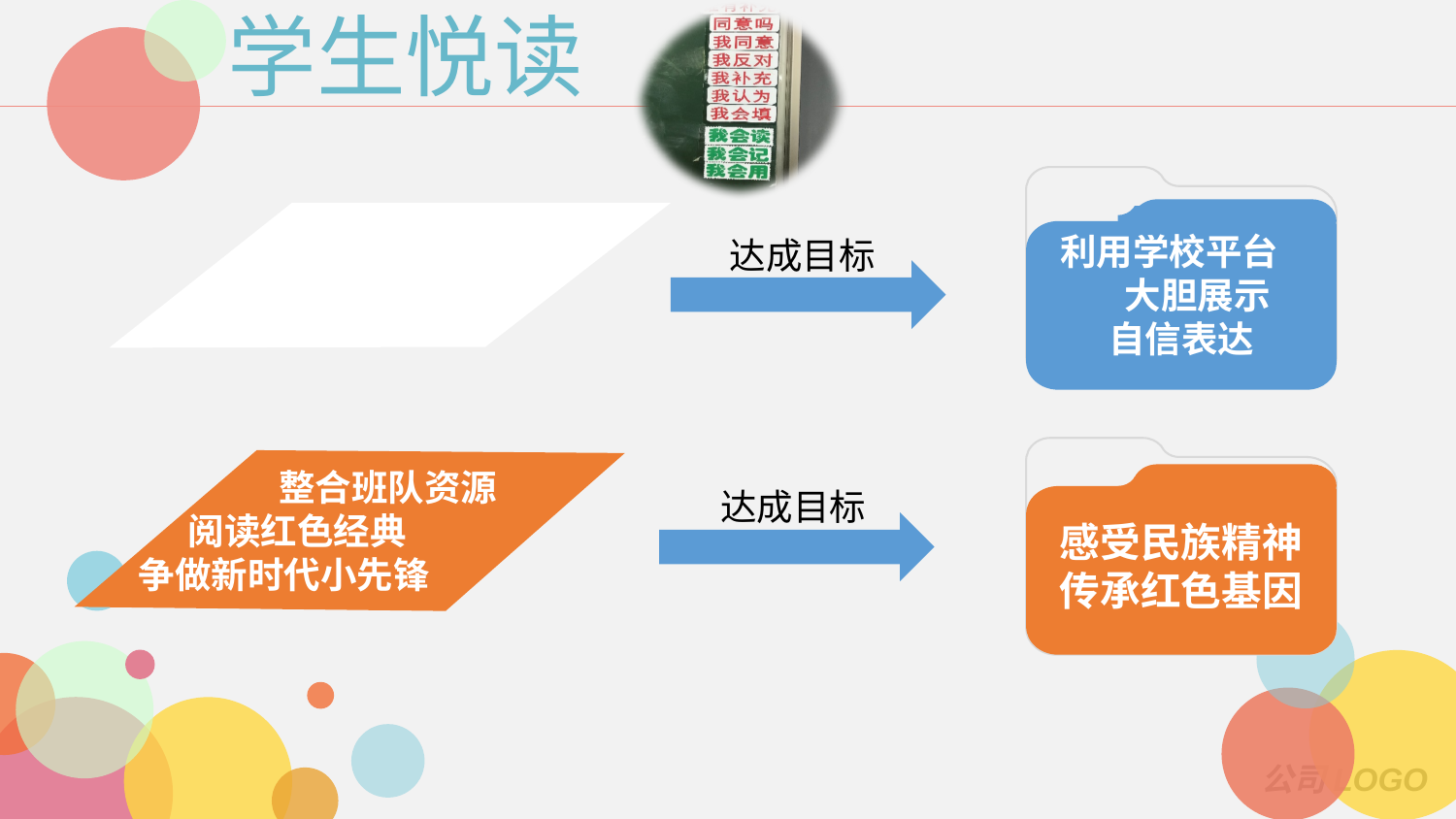

学生悦读

 利用学校平台          大胆展示
自信表达

              “语”你相约
          暑期阅读故事分享
达成目标

感受民族精神
传承红色基因
                      整合班队资源
           阅读红色经典
     争做新时代小先锋
达成目标